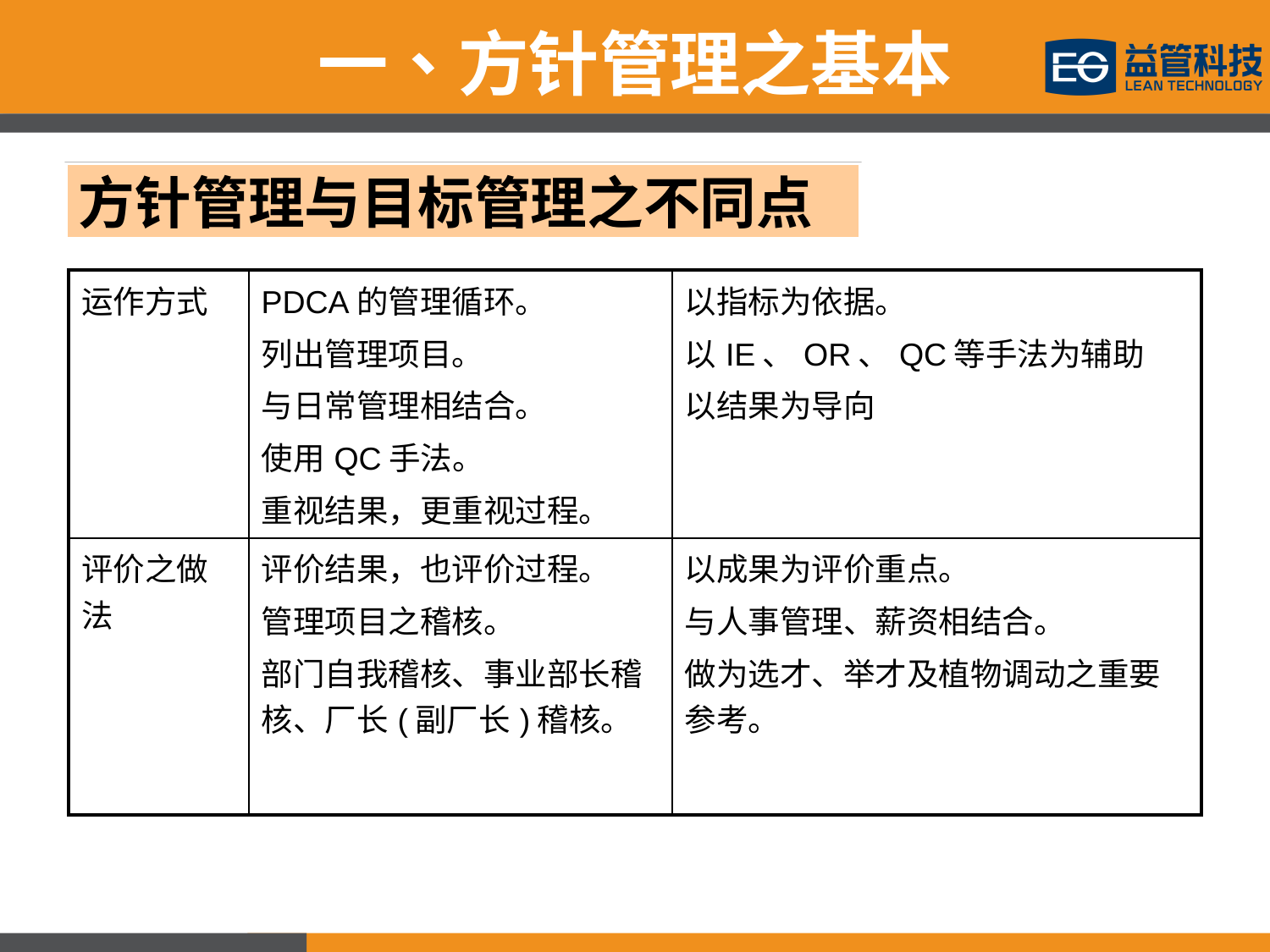

一、方针管理之基本
方针管理与目标管理之不同点
| 运作方式 | PDCA的管理循环。 列出管理项目。 与日常管理相结合。 使用QC手法。 重视结果，更重视过程。 | 以指标为依据。 以IE、OR、QC等手法为辅助 以结果为导向 |
| --- | --- | --- |
| 评价之做法 | 评价结果，也评价过程。 管理项目之稽核。 部门自我稽核、事业部长稽核、厂长(副厂长)稽核。 | 以成果为评价重点。 与人事管理、薪资相结合。 做为选才、举才及植物调动之重要参考。 |